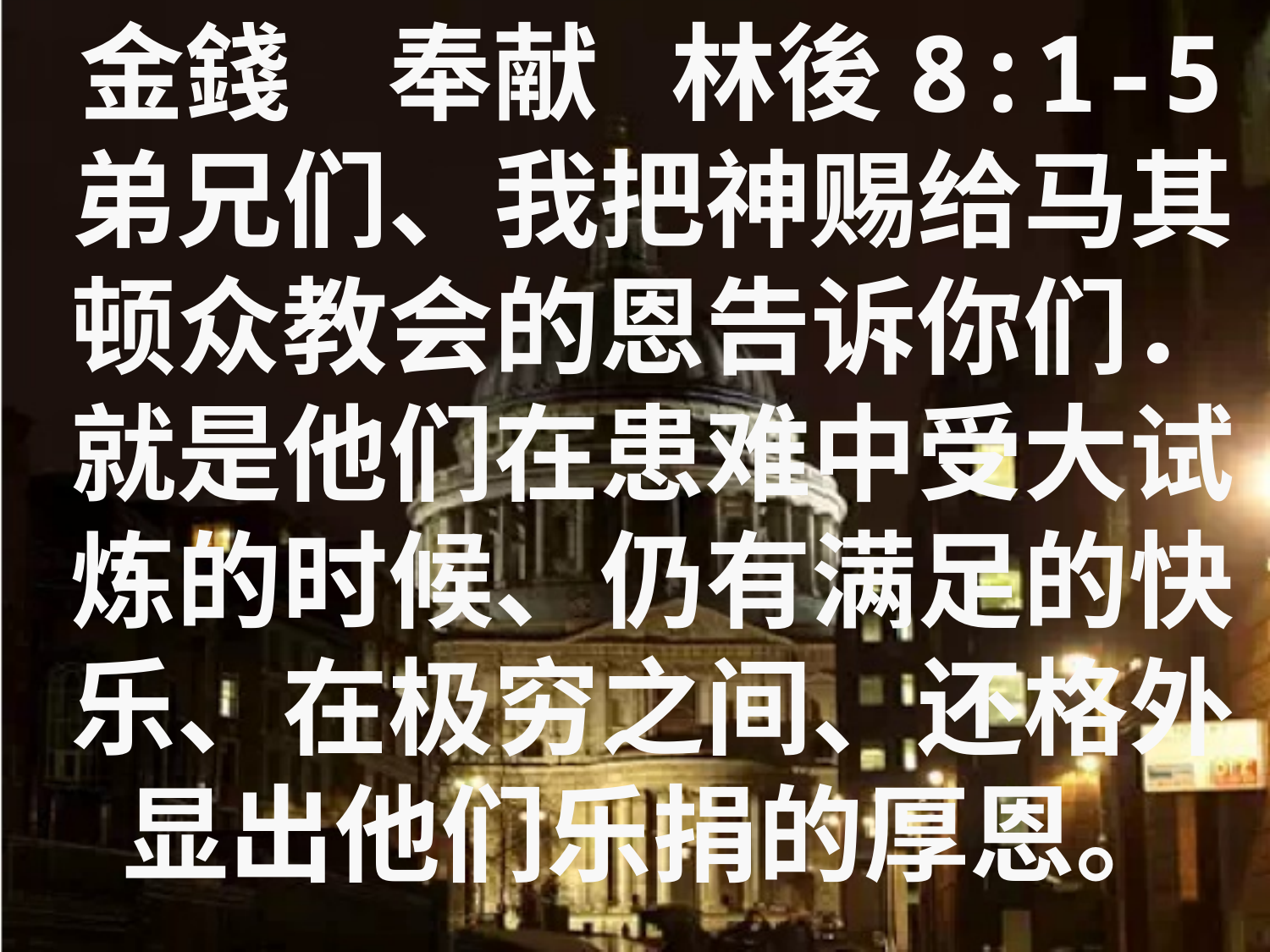

金錢    奉献   林後8:1-5
弟兄们、我把神赐给马其顿众教会的恩告诉你们．就是他们在患难中受大试炼的时候、仍有满足的快乐、在极穷之间、还格外显出他们乐捐的厚恩。